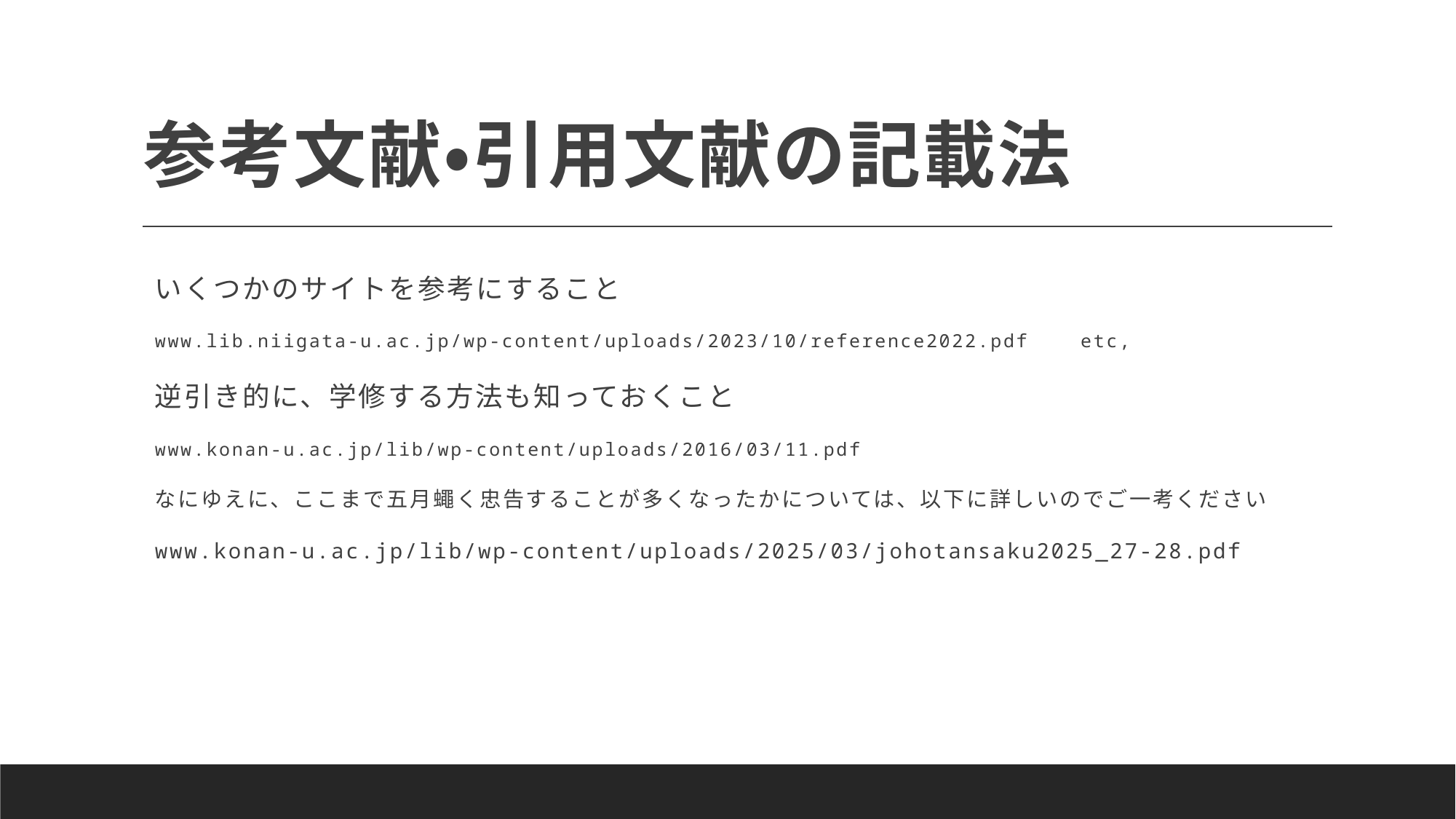

# 参考文献・引用文献の記載法
いくつかのサイトを参考にすること
www.lib.niigata-u.ac.jp/wp-content/uploads/2023/10/reference2022.pdf　　etc,
逆引き的に、学修する方法も知っておくこと
www.konan-u.ac.jp/lib/wp-content/uploads/2016/03/11.pdf
なにゆえに、ここまで五月蠅く忠告することが多くなったかについては、以下に詳しいのでご一考ください
www.konan-u.ac.jp/lib/wp-content/uploads/2025/03/johotansaku2025_27-28.pdf